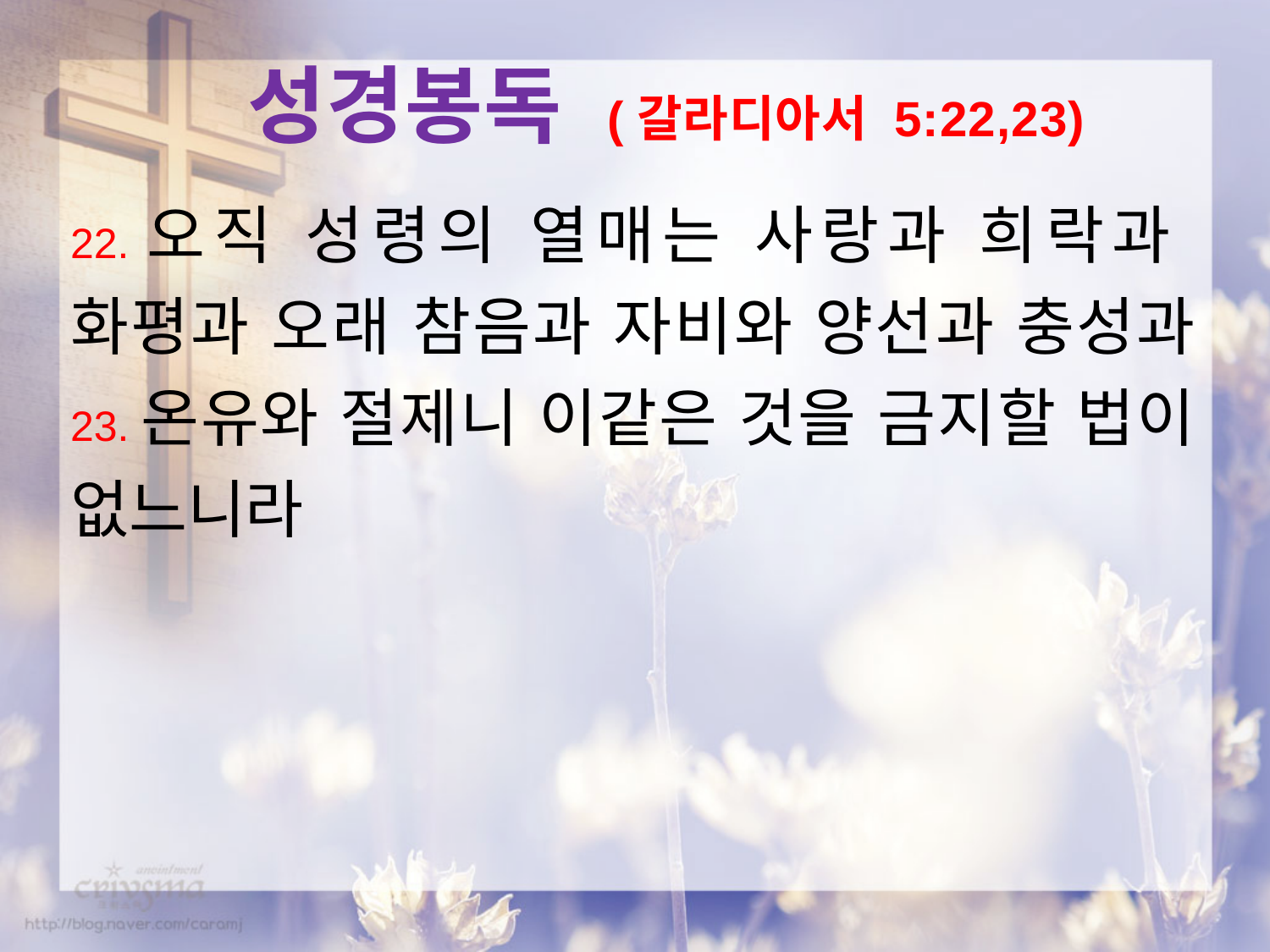

성경봉독 (갈라디아서 5:22,23)
22.오직 성령의 열매는 사랑과 희락과 화평과 오래 참음과 자비와 양선과 충성과 23.온유와 절제니 이같은 것을 금지할 법이 없느니라